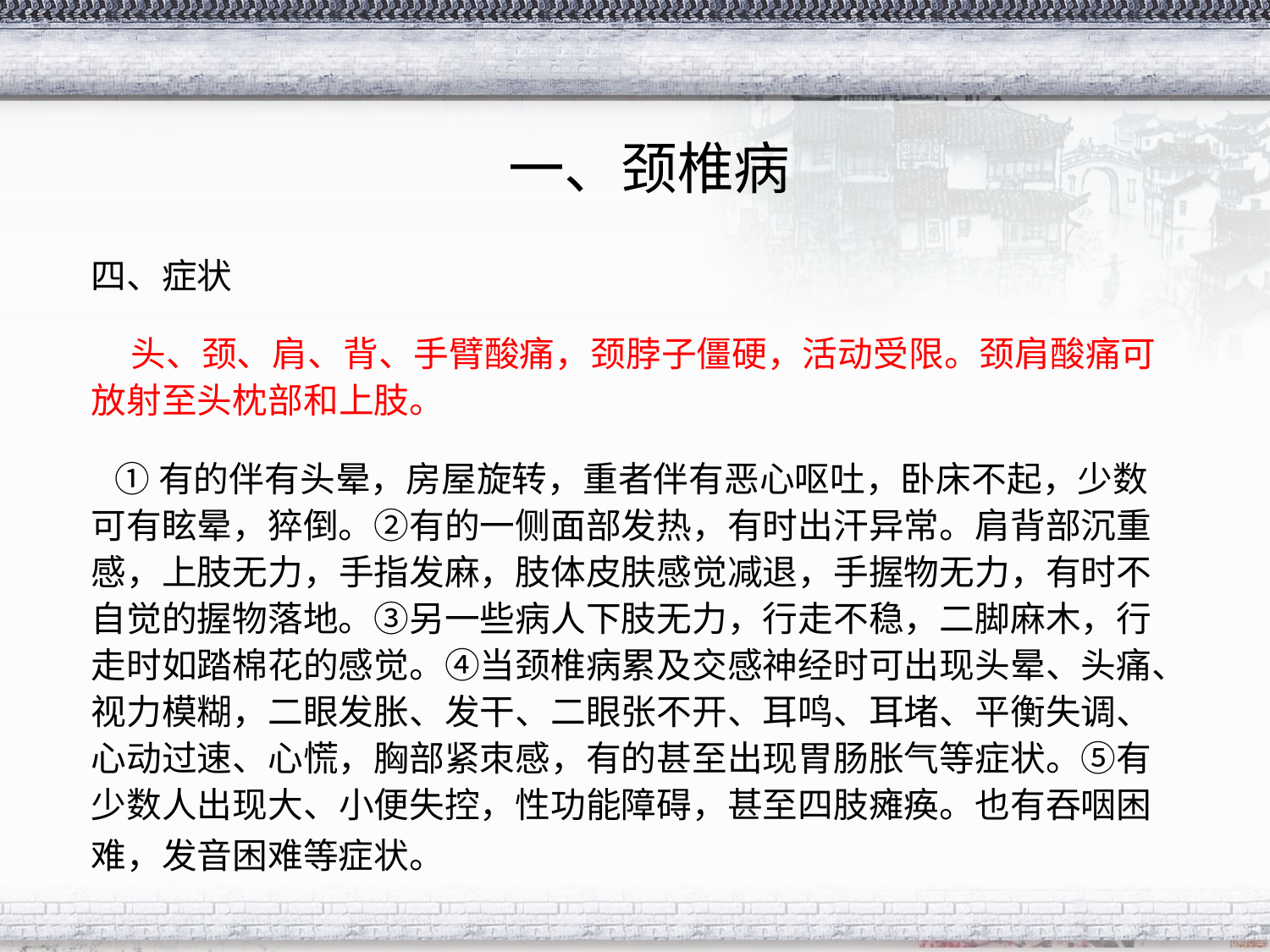

一、颈椎病
四、症状
    头、颈、肩、背、手臂酸痛，颈脖子僵硬，活动受限。颈肩酸痛可放射至头枕部和上肢。
   ①有的伴有头晕，房屋旋转，重者伴有恶心呕吐，卧床不起，少数可有眩晕，猝倒。②有的一侧面部发热，有时出汗异常。肩背部沉重感，上肢无力，手指发麻，肢体皮肤感觉减退，手握物无力，有时不自觉的握物落地。③另一些病人下肢无力，行走不稳，二脚麻木，行走时如踏棉花的感觉。④当颈椎病累及交感神经时可出现头晕、头痛、视力模糊，二眼发胀、发干、二眼张不开、耳鸣、耳堵、平衡失调、心动过速、心慌，胸部紧朿感，有的甚至出现胃肠胀气等症状。⑤有少数人出现大、小便失控，性功能障碍，甚至四肢瘫痪。也有吞咽困难，发音困难等症状。